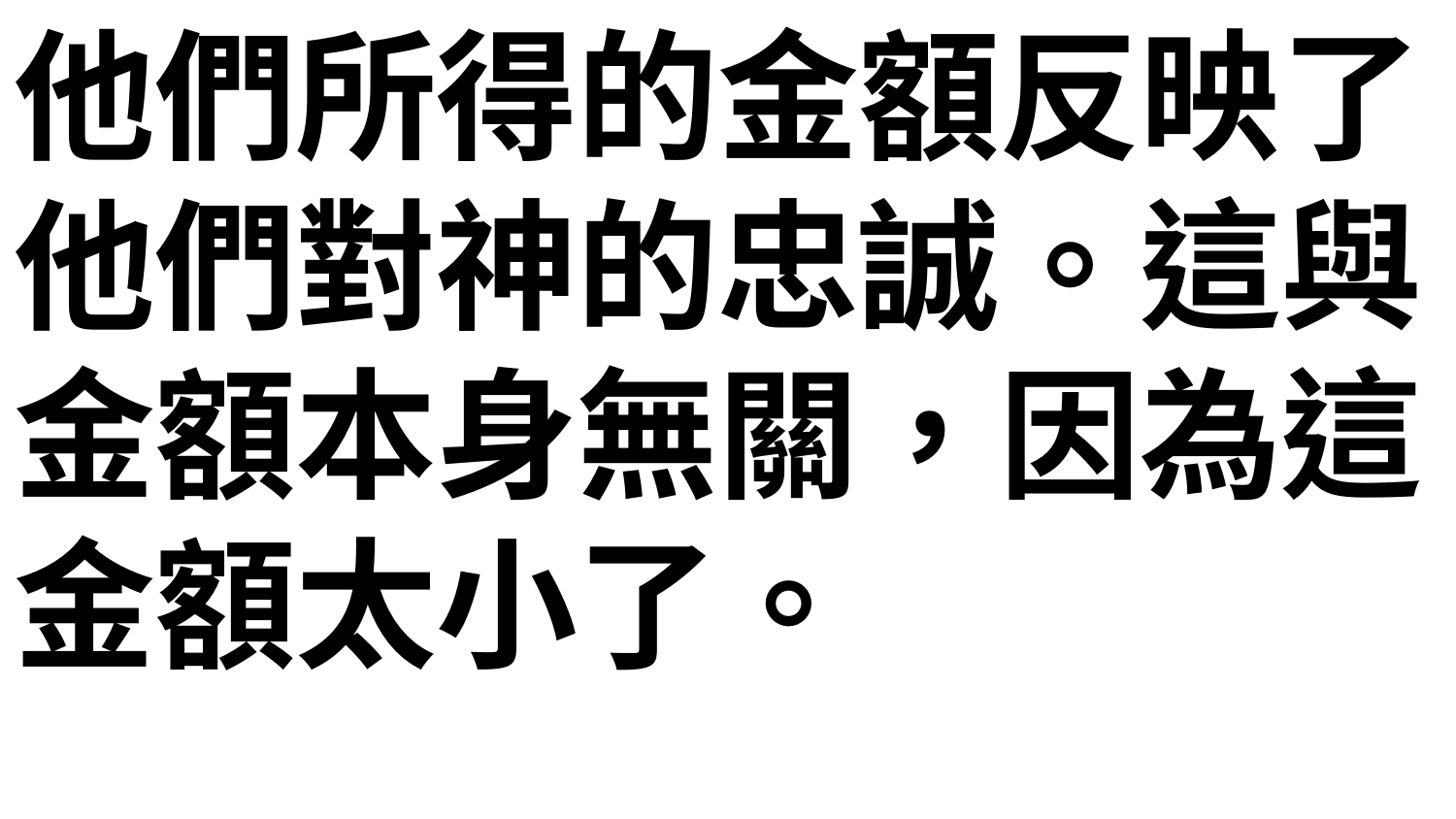

他們所得的金額反映了他們對神的忠誠。這與金額本身無關，因為這金額太小了。